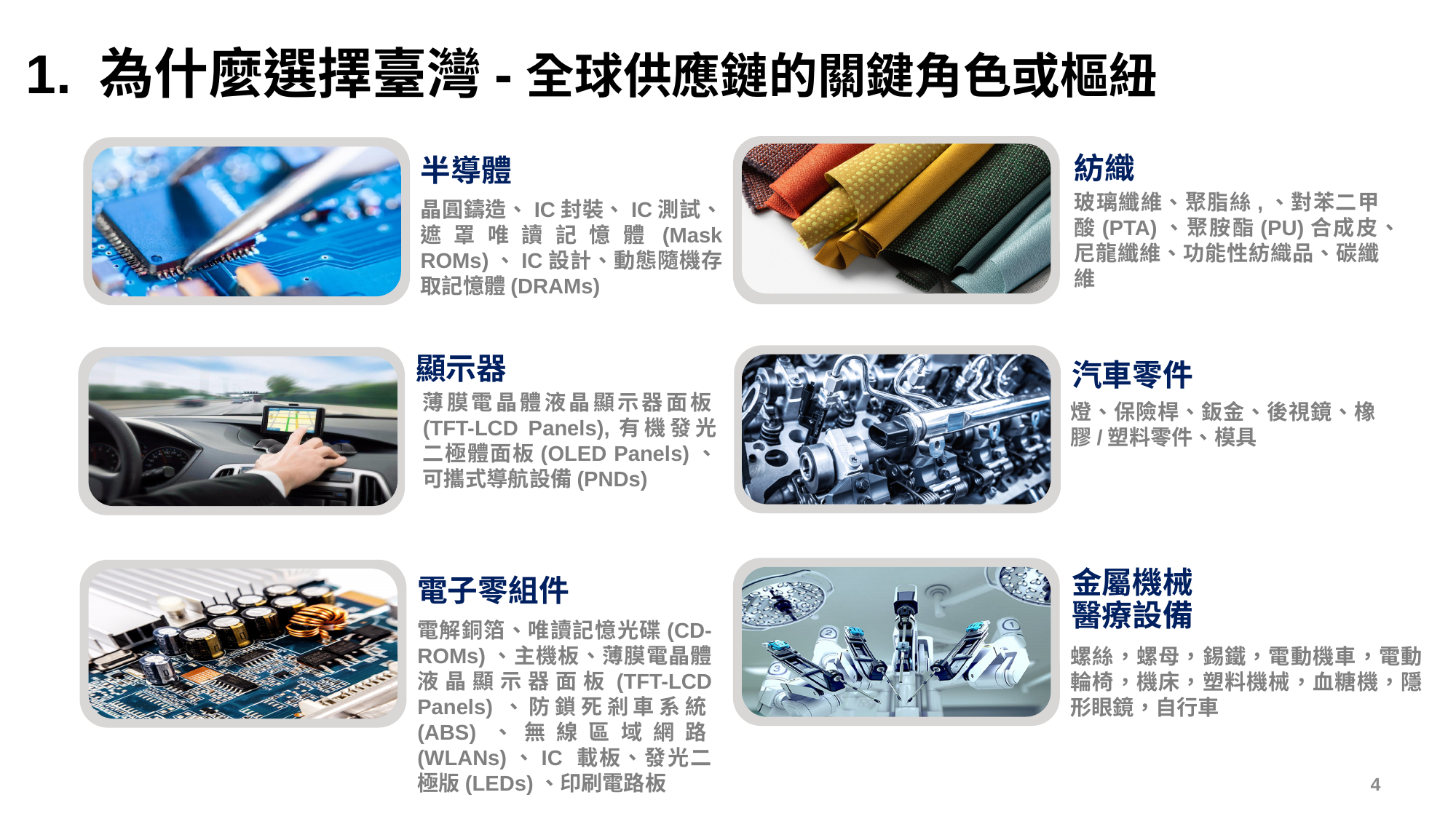

1. 為什麼選擇臺灣-全球供應鏈的關鍵角色或樞紐
紡織
半導體

玻璃纖維、聚脂絲,、對苯二甲酸(PTA)、聚胺酯(PU)合成皮、尼龍纖維、功能性紡織品、碳纖維
晶圓鑄造、IC封裝、IC測試、遮罩唯讀記憶體(Mask ROMs)、IC設計、動態隨機存取記憶體(DRAMs)
顯示器
汽車零件

薄膜電晶體液晶顯示器面板(TFT-LCD Panels),有機發光二極體面板(OLED Panels)、可攜式導航設備(PNDs)
燈、保險桿、鈑金、後視鏡、橡膠/塑料零件、模具
金屬機械
醫療設備
電子零組件

電解銅箔、唯讀記憶光碟(CD-ROMs)、主機板、薄膜電晶體液晶顯示器面板(TFT-LCD Panels)、防鎖死剎車系統(ABS)、無線區域網路(WLANs)、IC 載板、發光二極版(LEDs)、印刷電路板
螺絲，螺母，錫鐵，電動機車，電動輪椅，機床，塑料機械，血糖機，隱形眼鏡，自行車
4